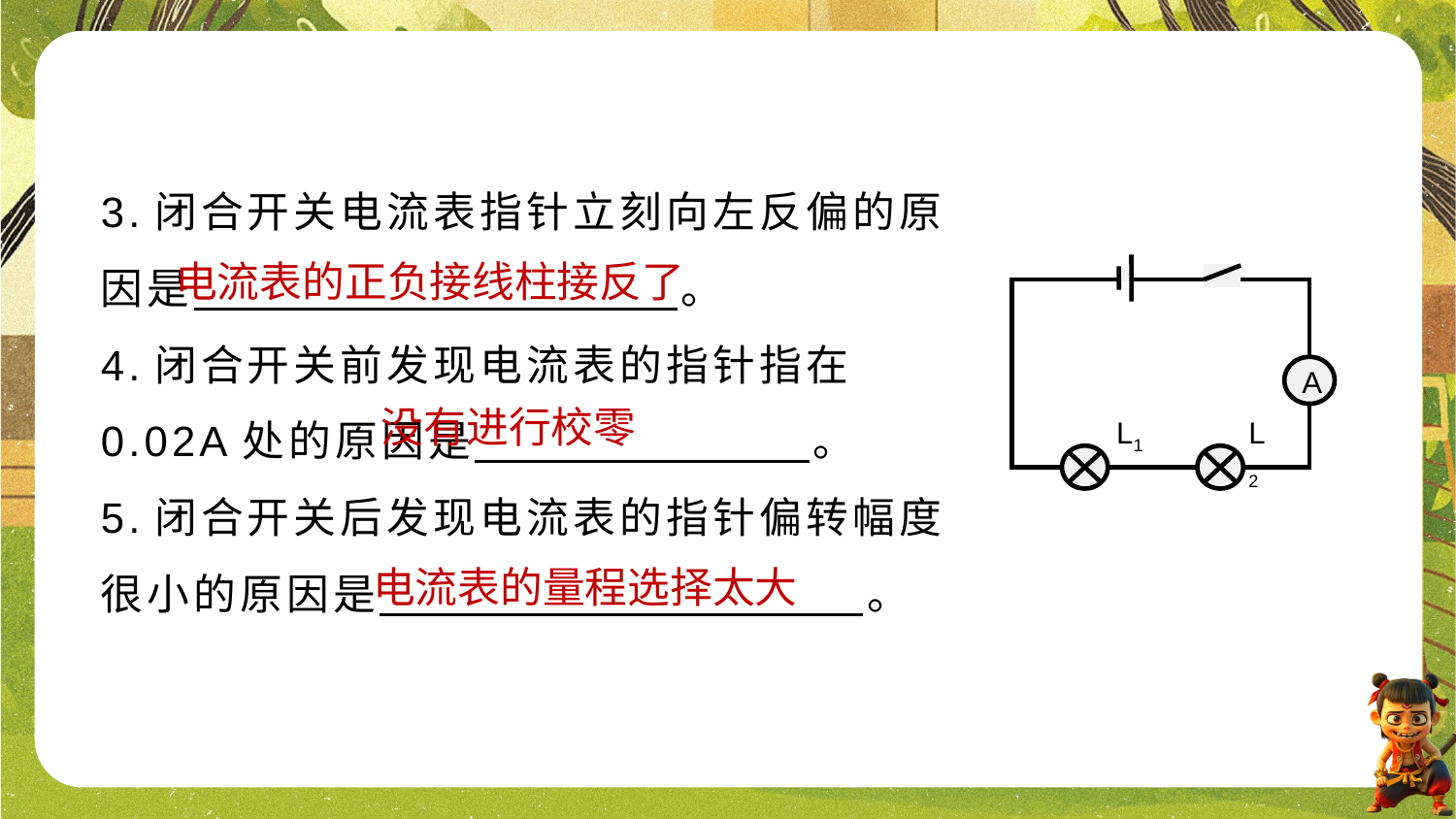

3.闭合开关电流表指针立刻向左反偏的原因是                                    。
4.闭合开关前发现电流表的指针指在0.02A处的原因是                         。
5.闭合开关后发现电流表的指针偏转幅度很小的原因是                                    。
电流表的正负接线柱接反了

A

L1
L2

没有进行校零
电流表的量程选择太大